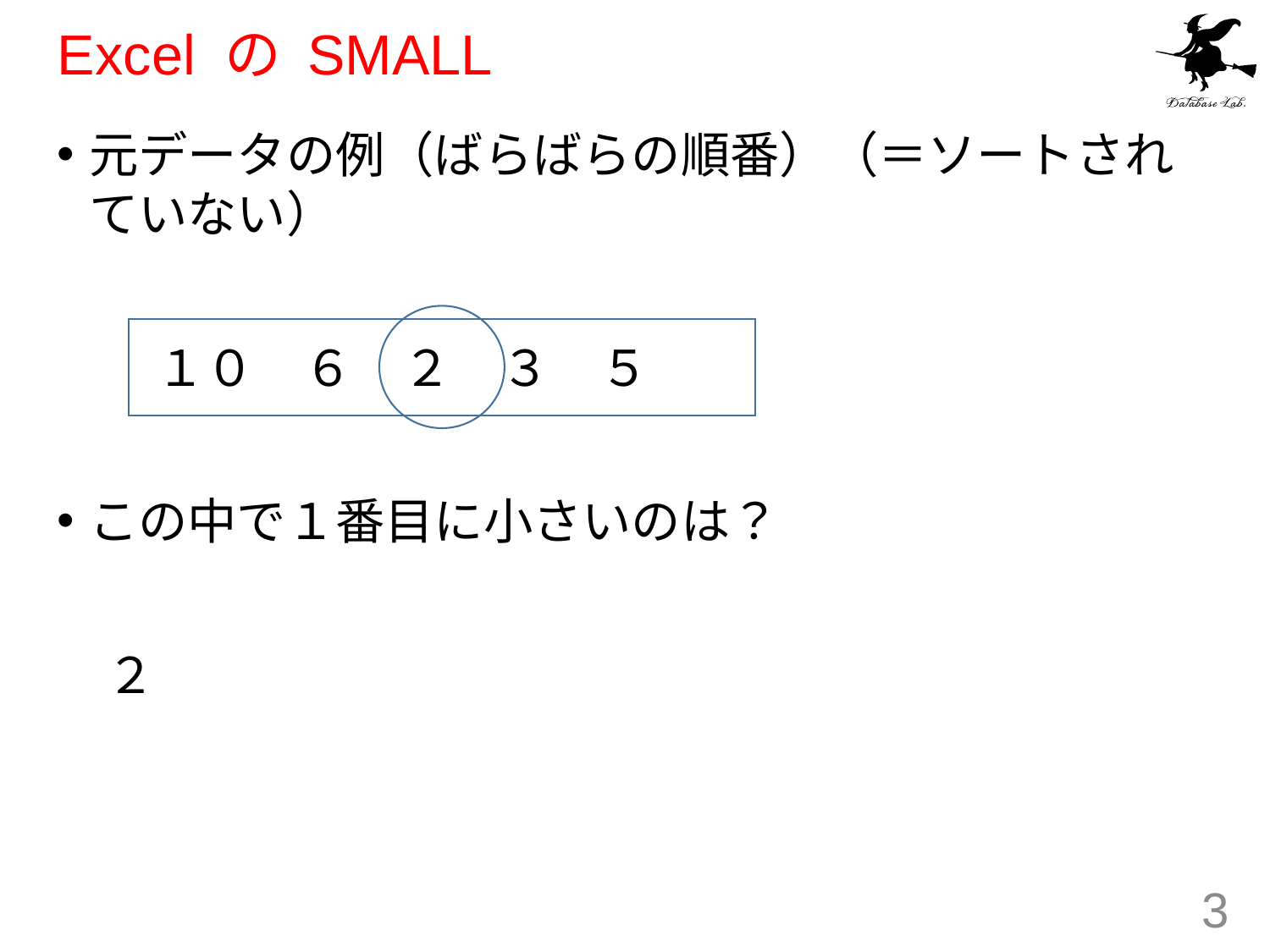

# Excel の SMALL
元データの例（ばらばらの順番）（＝ソートされていない）

　　１０　６　２　３　５

この中で１番目に小さいのは？

　２

3